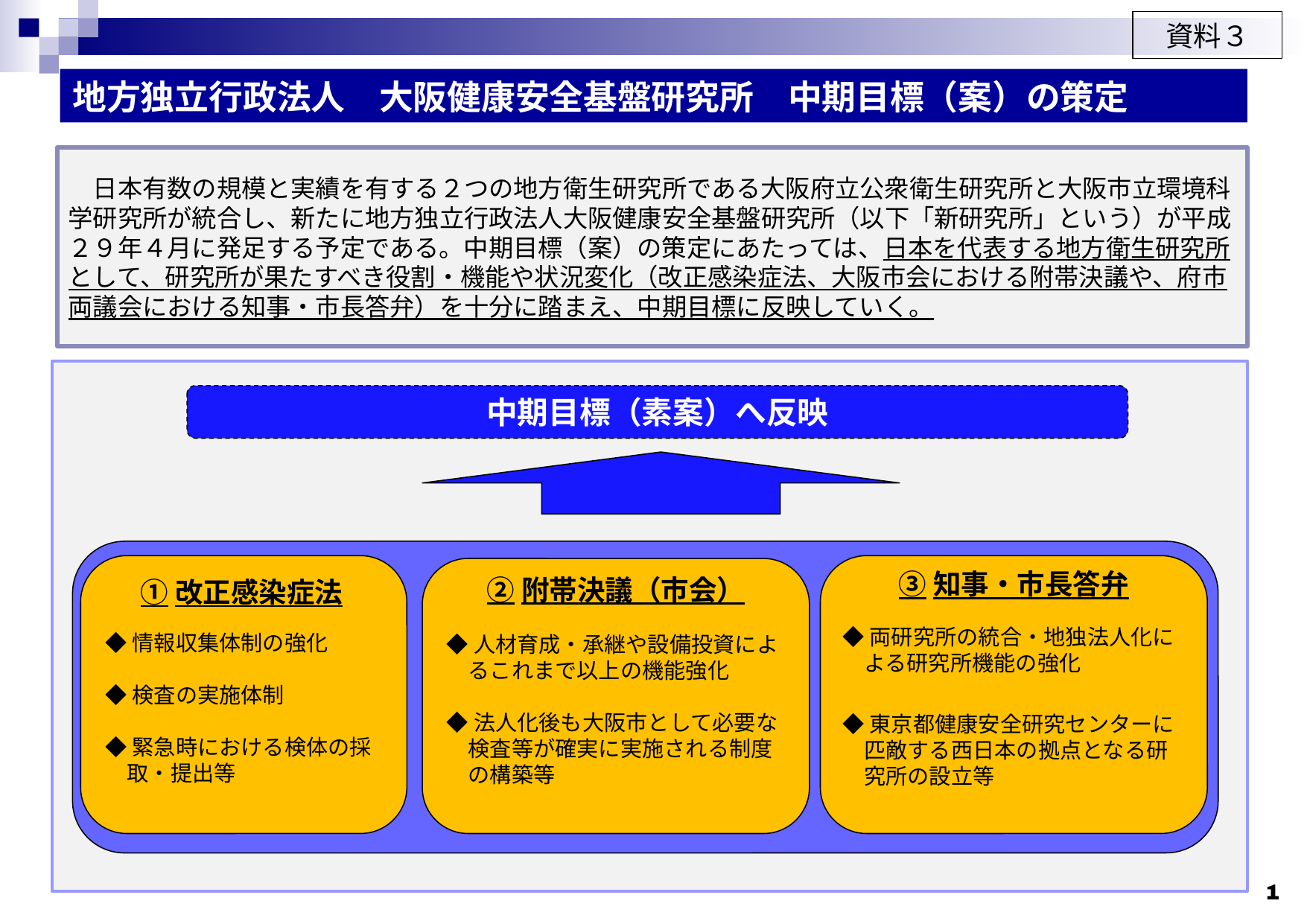

資料３
地方独立行政法人　大阪健康安全基盤研究所　中期目標（案）の策定
　日本有数の規模と実績を有する２つの地方衛生研究所である大阪府立公衆衛生研究所と大阪市立環境科学研究所が統合し、新たに地方独立行政法人大阪健康安全基盤研究所（以下「新研究所」という）が平成２９年４月に発足する予定である。中期目標（案）の策定にあたっては、日本を代表する地方衛生研究所として、研究所が果たすべき役割・機能や状況変化（改正感染症法、大阪市会における附帯決議や、府市両議会における知事・市長答弁）を十分に踏まえ、中期目標に反映していく。

中期目標（素案）へ反映

◆情報収集体制の強化

◆検査の実施体制

◆緊急時における検体の採取・提出等

③知事・市長答弁

◆人材育成・承継や設備投資によるこれまで以上の機能強化

◆法人化後も大阪市として必要な検査等が確実に実施される制度の構築等

②附帯決議（市会）

①改正感染症法
◆両研究所の統合・地独法人化による研究所機能の強化

◆東京都健康安全研究センターに匹敵する西日本の拠点となる研究所の設立等

1